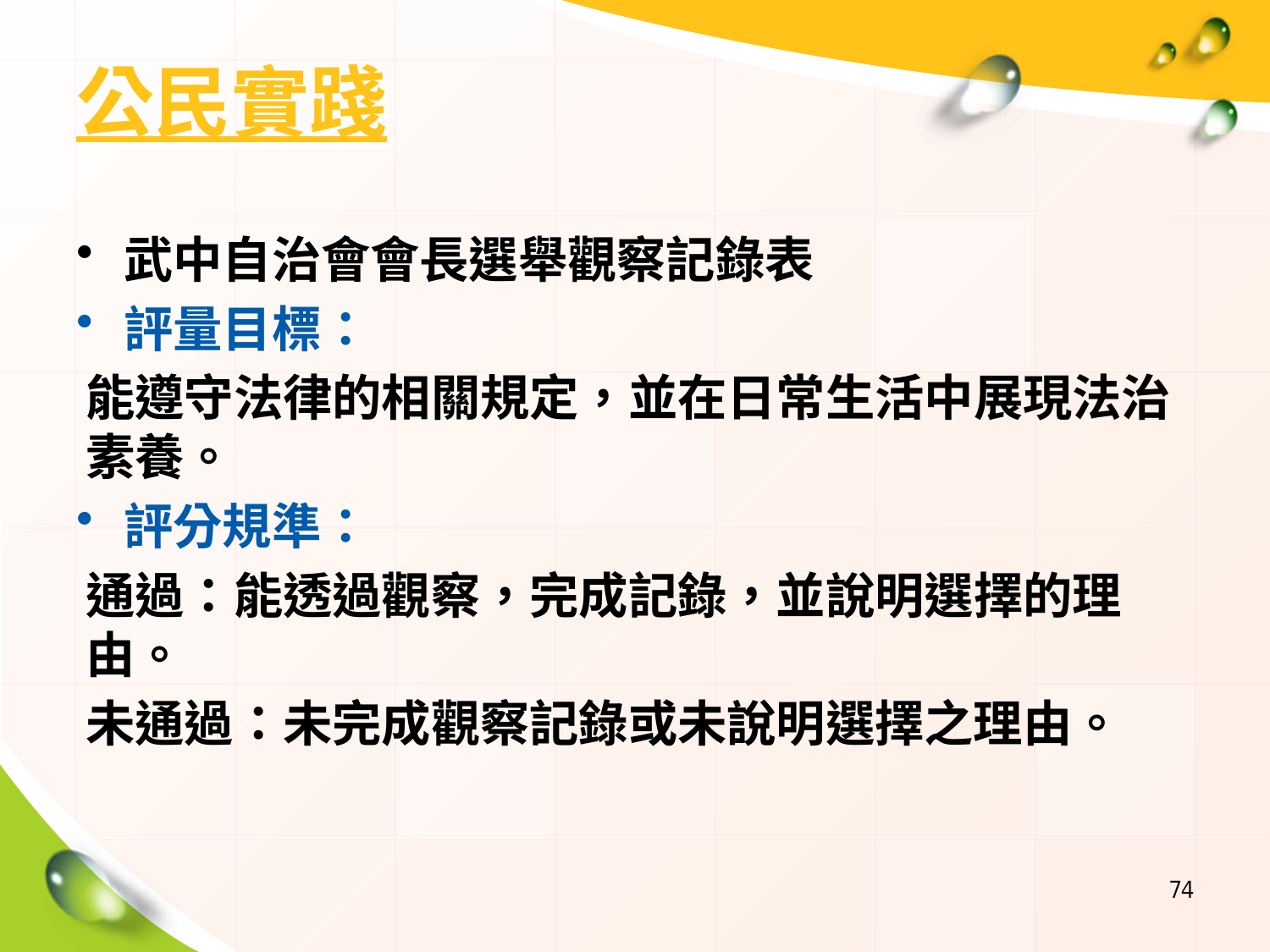

# 公民實踐
武中自治會會長選舉觀察記錄表
評量目標：
能遵守法律的相關規定，並在日常生活中展現法治素養。
評分規準：
通過：能透過觀察，完成記錄，並說明選擇的理由。
未通過：未完成觀察記錄或未說明選擇之理由。
74